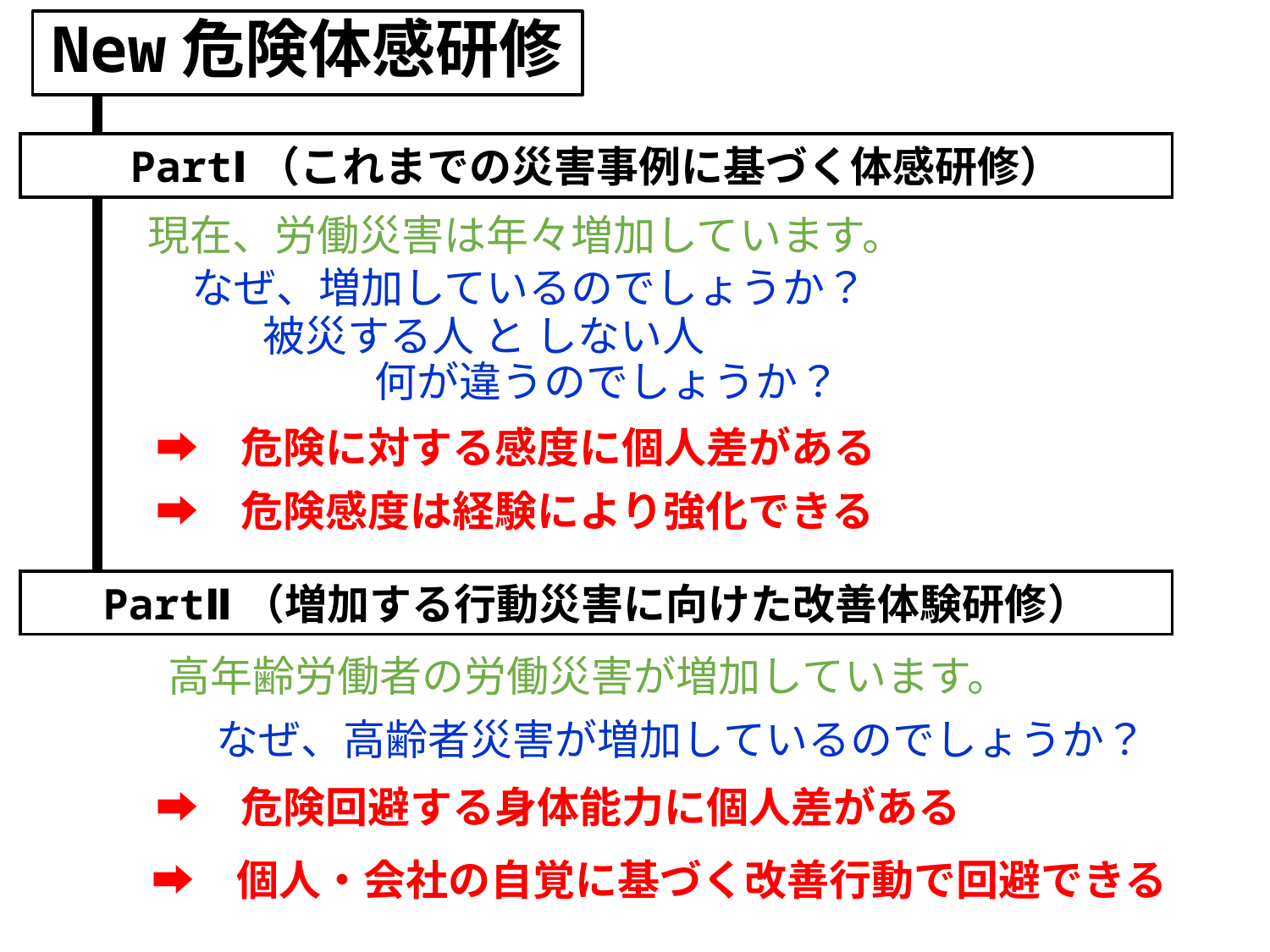

New危険体感研修
PartⅠ（これまでの災害事例に基づく体感研修）
PartⅡ（増加する行動災害に向けた改善体験研修）
現在、労働災害は年々増加しています。
なぜ、増加しているのでしょうか？
被災する人 と しない人
何が違うのでしょうか？
　➡　危険に対する感度に個人差がある
　➡　危険感度は経験により強化できる
高年齢労働者の労働災害が増加しています。
なぜ、高齢者災害が増加しているのでしょうか？
　➡　危険回避する身体能力に個人差がある
　➡　個人・会社の自覚に基づく改善行動で回避できる